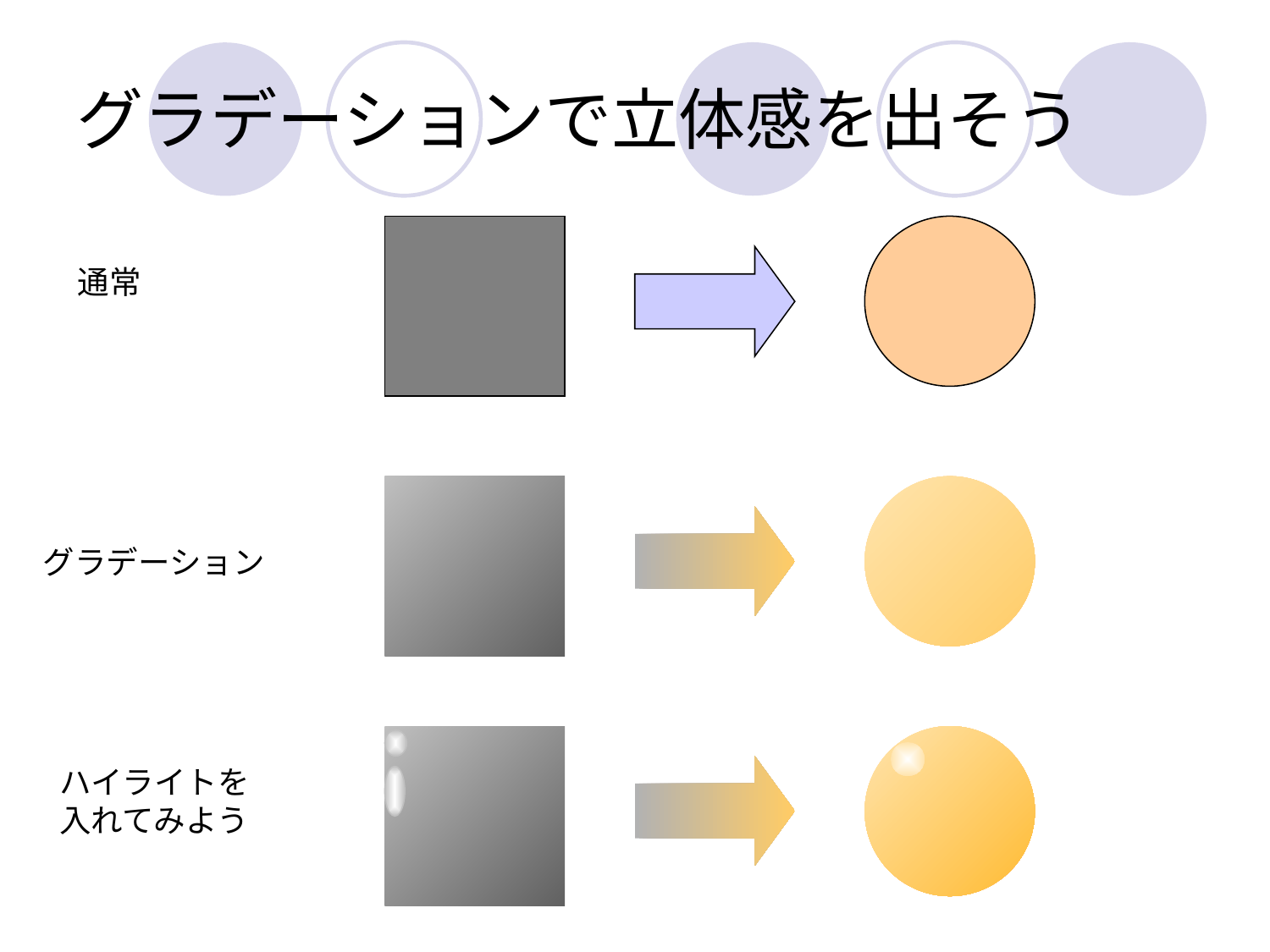

# グラデーションで立体感を出そう

通常

グラデーション

ハイライトを
入れてみよう